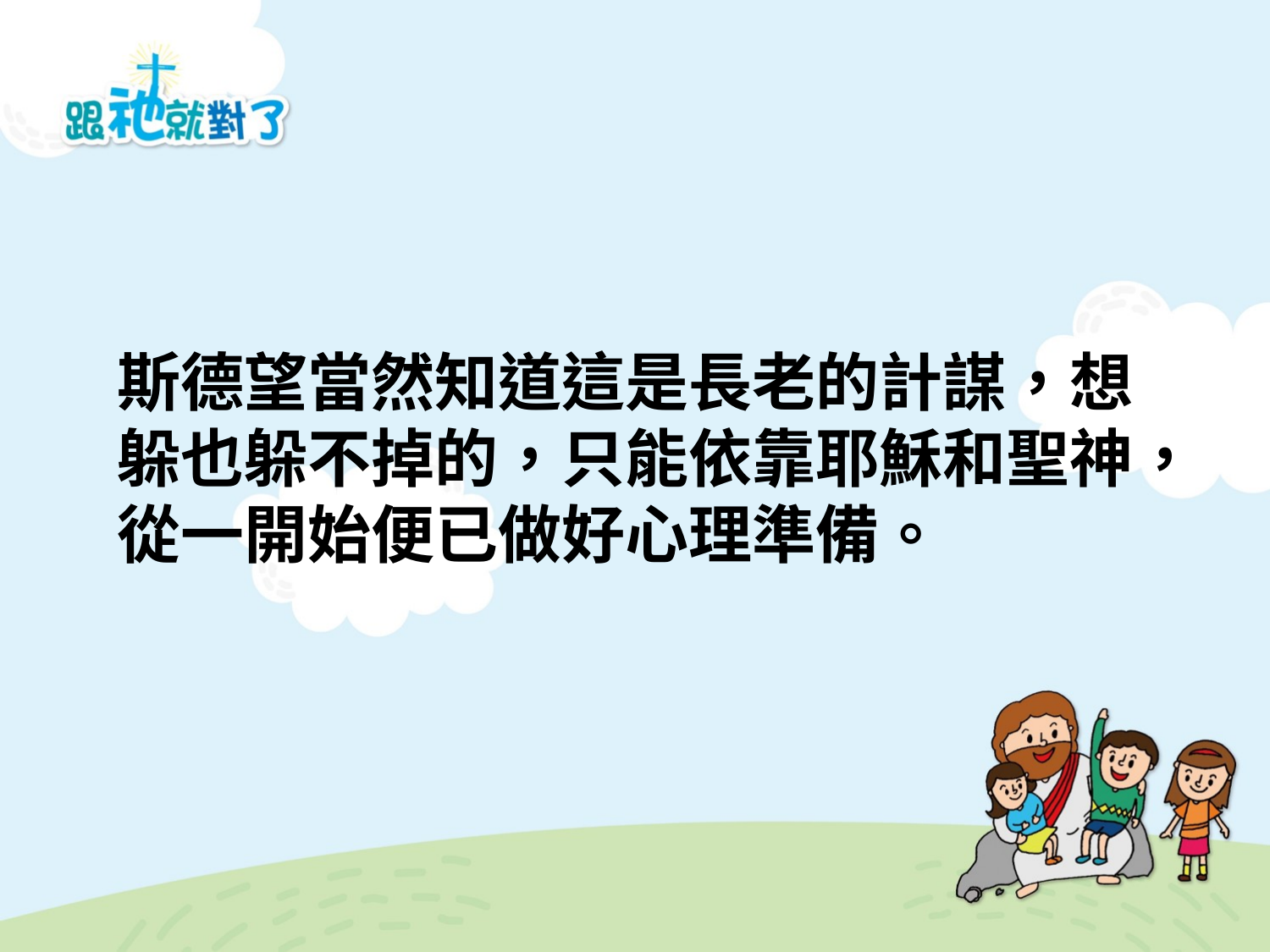

斯德望當然知道這是長老的計謀，想躲也躲不掉的，只能依靠耶穌和聖神，從一開始便已做好心理準備。